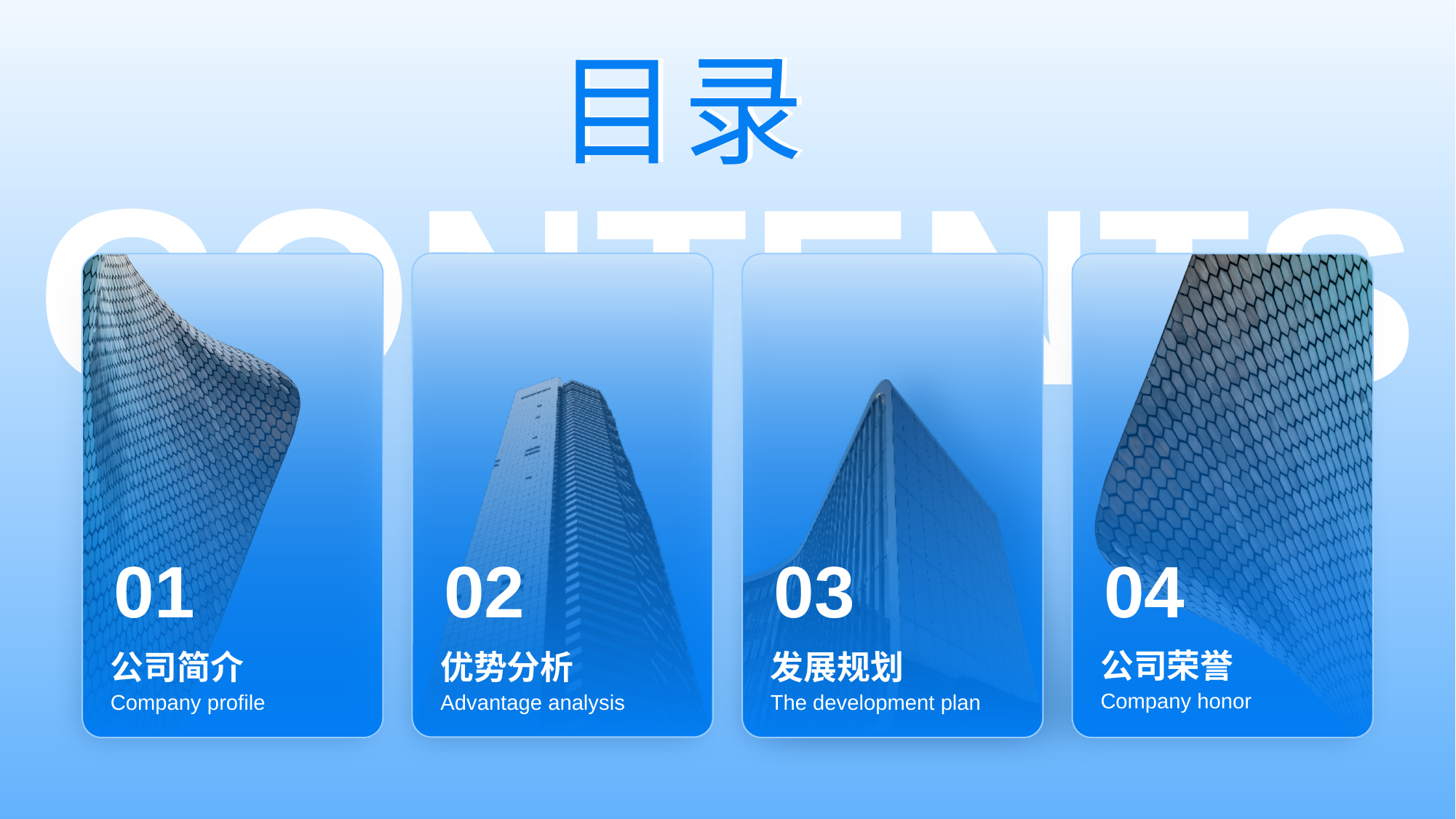

目录
目录
03
01
02
04
公司荣誉
Company honor
发展规划
The development plan
公司简介
Company profile
优势分析
Advantage analysis